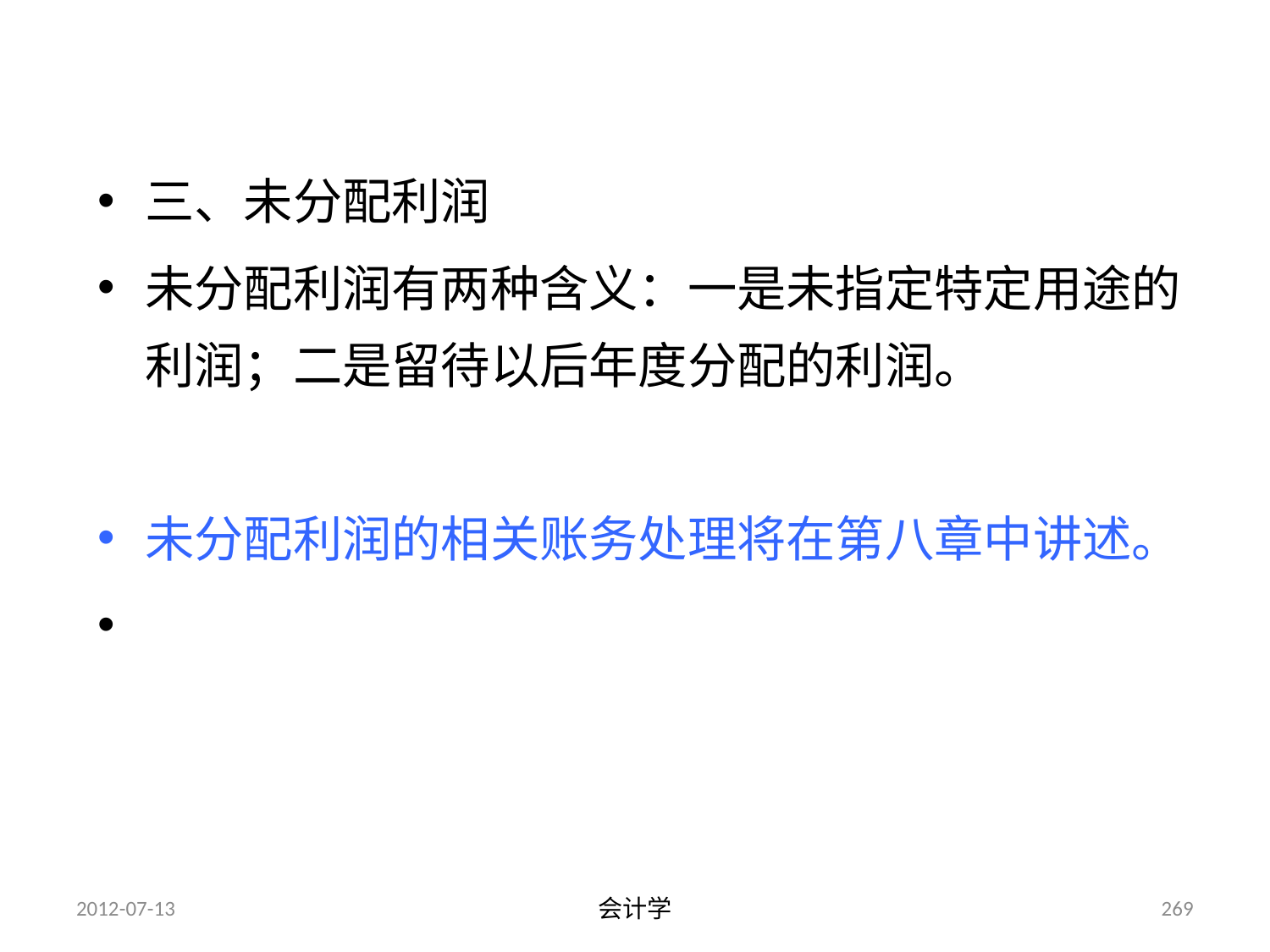

三、未分配利润
未分配利润有两种含义：一是未指定特定用途的利润；二是留待以后年度分配的利润。

未分配利润的相关账务处理将在第八章中讲述。

2012-07-13
会计学
269